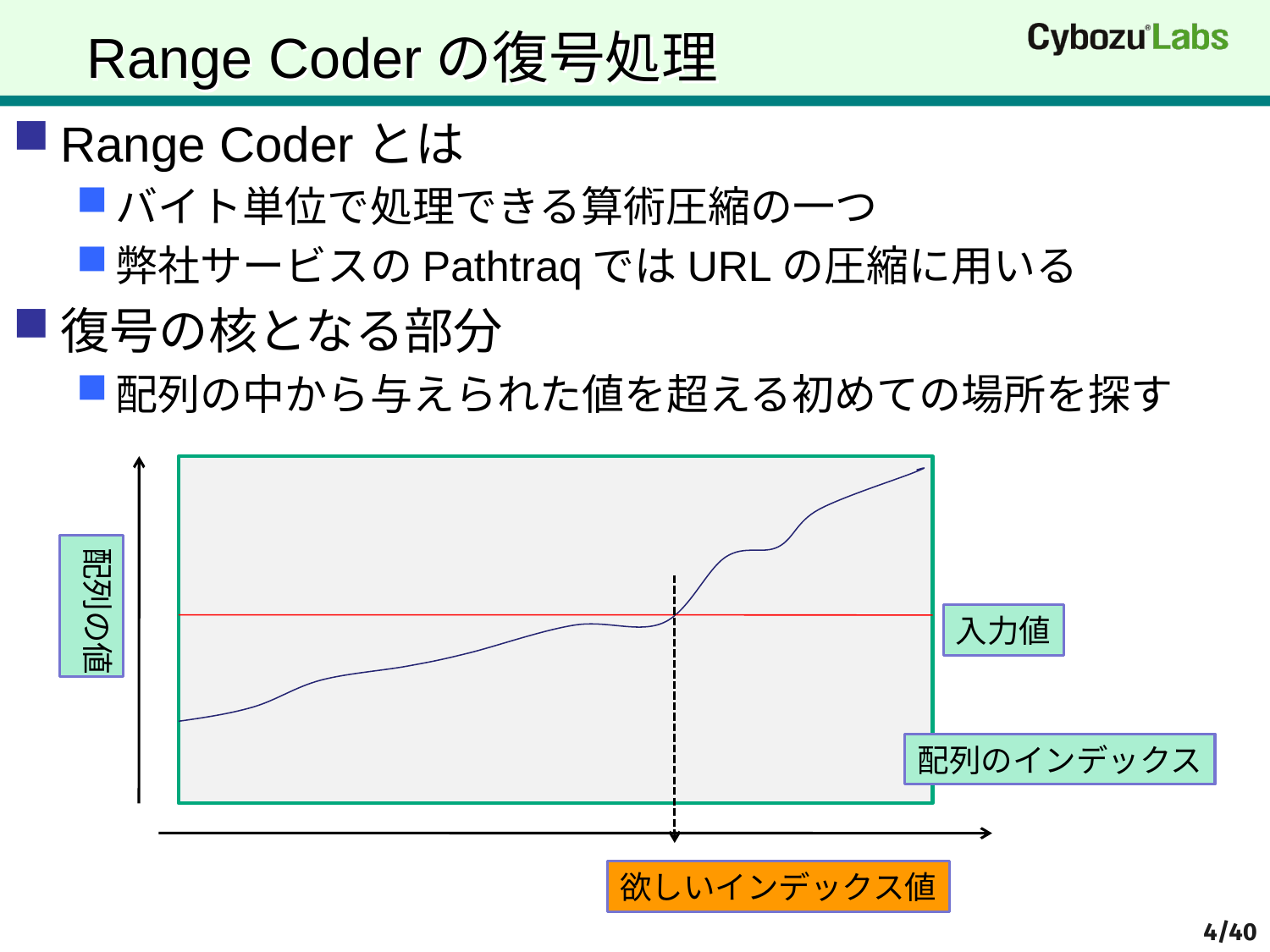

# Range Coderの復号処理
Range Coderとは
バイト単位で処理できる算術圧縮の一つ
弊社サービスのPathtraqではURLの圧縮に用いる
復号の核となる部分
配列の中から与えられた値を超える初めての場所を探す

配列の値
入力値
配列のインデックス
欲しいインデックス値

4/40